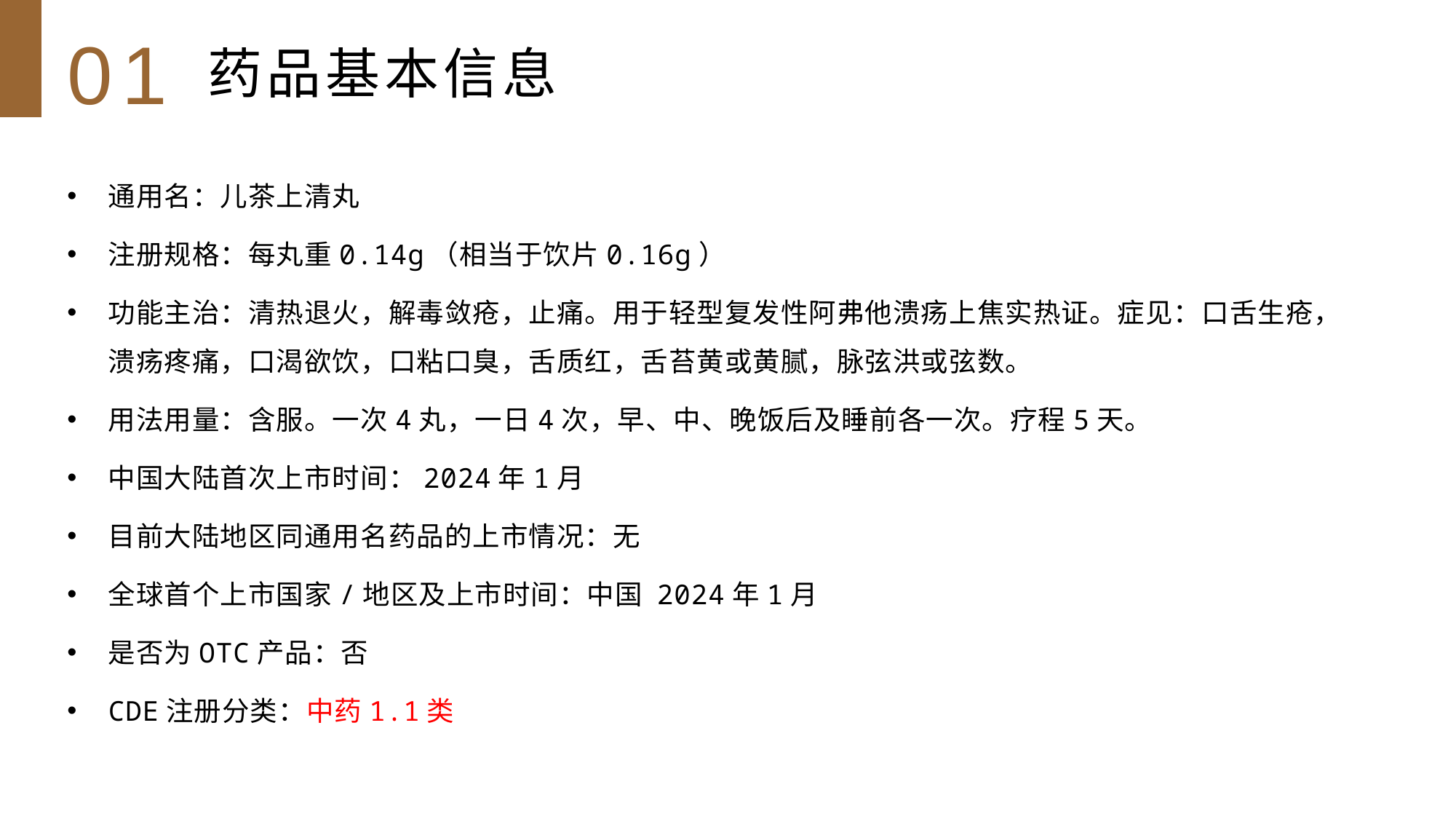

01
药品基本信息
通用名：儿茶上清丸
注册规格：每丸重0.14g（相当于饮片0.16g）
功能主治：清热退火，解毒敛疮，止痛。用于轻型复发性阿弗他溃疡上焦实热证。症见：口舌生疮，溃疡疼痛，口渴欲饮，口粘口臭，舌质红，舌苔黄或黄腻，脉弦洪或弦数。
用法用量：含服。一次4丸，一日4次，早、中、晚饭后及睡前各一次。疗程5天。
中国大陆首次上市时间：2024年1月
目前大陆地区同通用名药品的上市情况：无
全球首个上市国家/地区及上市时间：中国 2024年1月
是否为OTC产品：否
CDE注册分类：中药1.1类